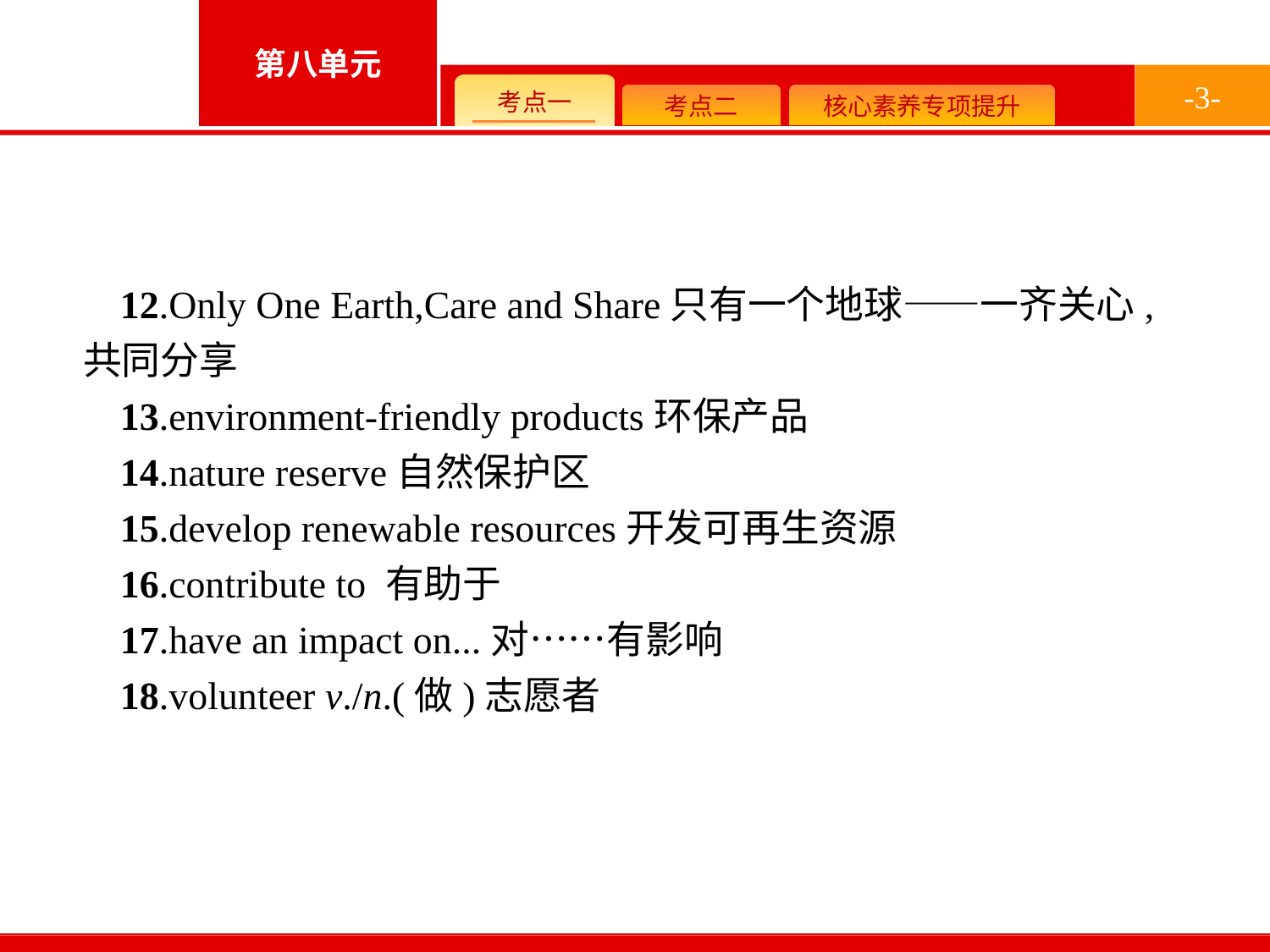

-3-
12.Only One Earth,Care and Share只有一个地球——一齐关心,共同分享
13.environment-friendly products环保产品
14.nature reserve自然保护区
15.develop renewable resources开发可再生资源
16.contribute to 有助于
17.have an impact on...对……有影响
18.volunteer v./n.(做)志愿者